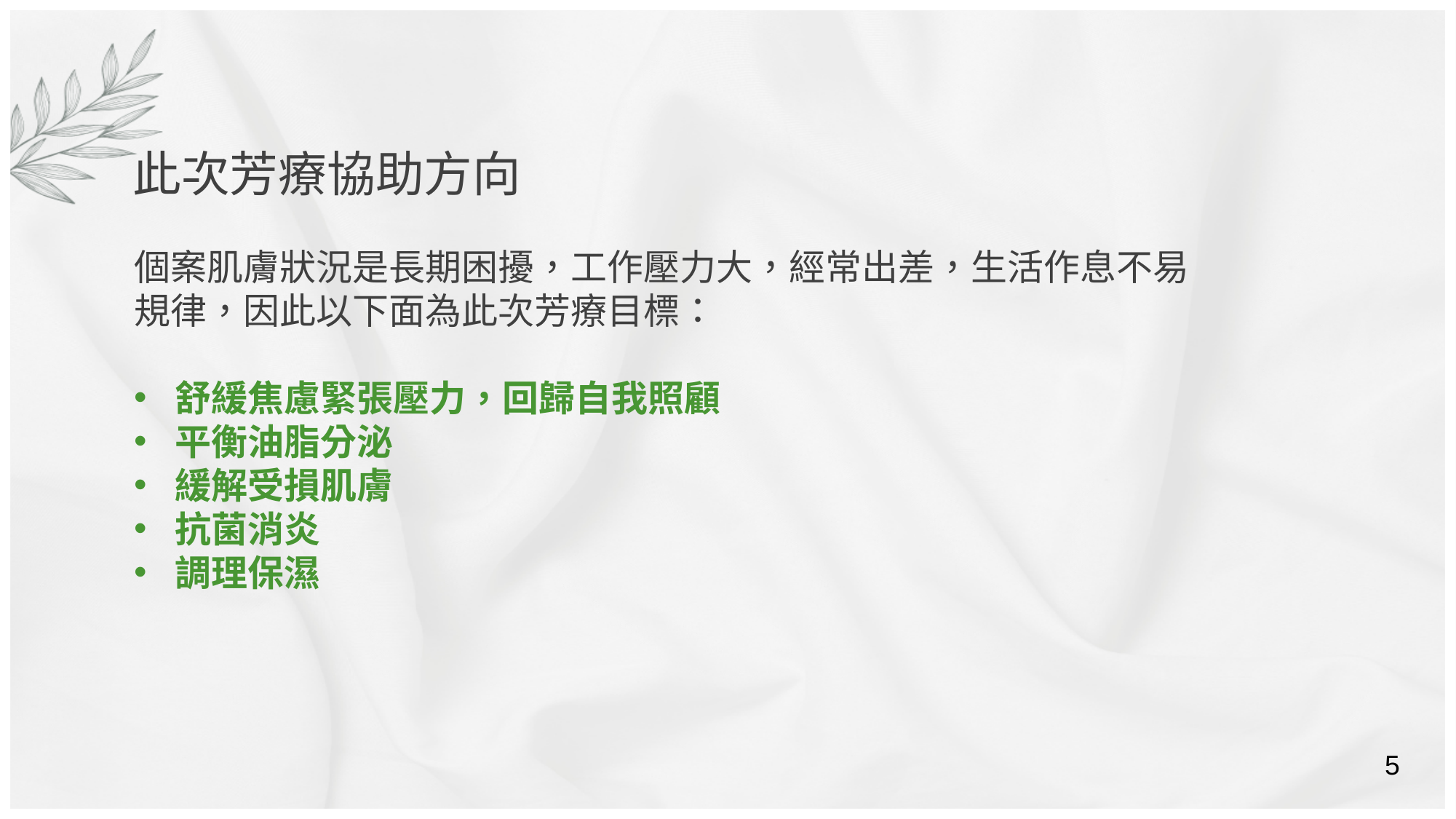

此次芳療協助方向
個案肌膚狀況是長期困擾，工作壓力大，經常出差，生活作息不易規律，因此以下面為此次芳療目標：

舒緩焦慮緊張壓力，回歸自我照顧
平衡油脂分泌
緩解受損肌膚
抗菌消炎
調理保濕

5